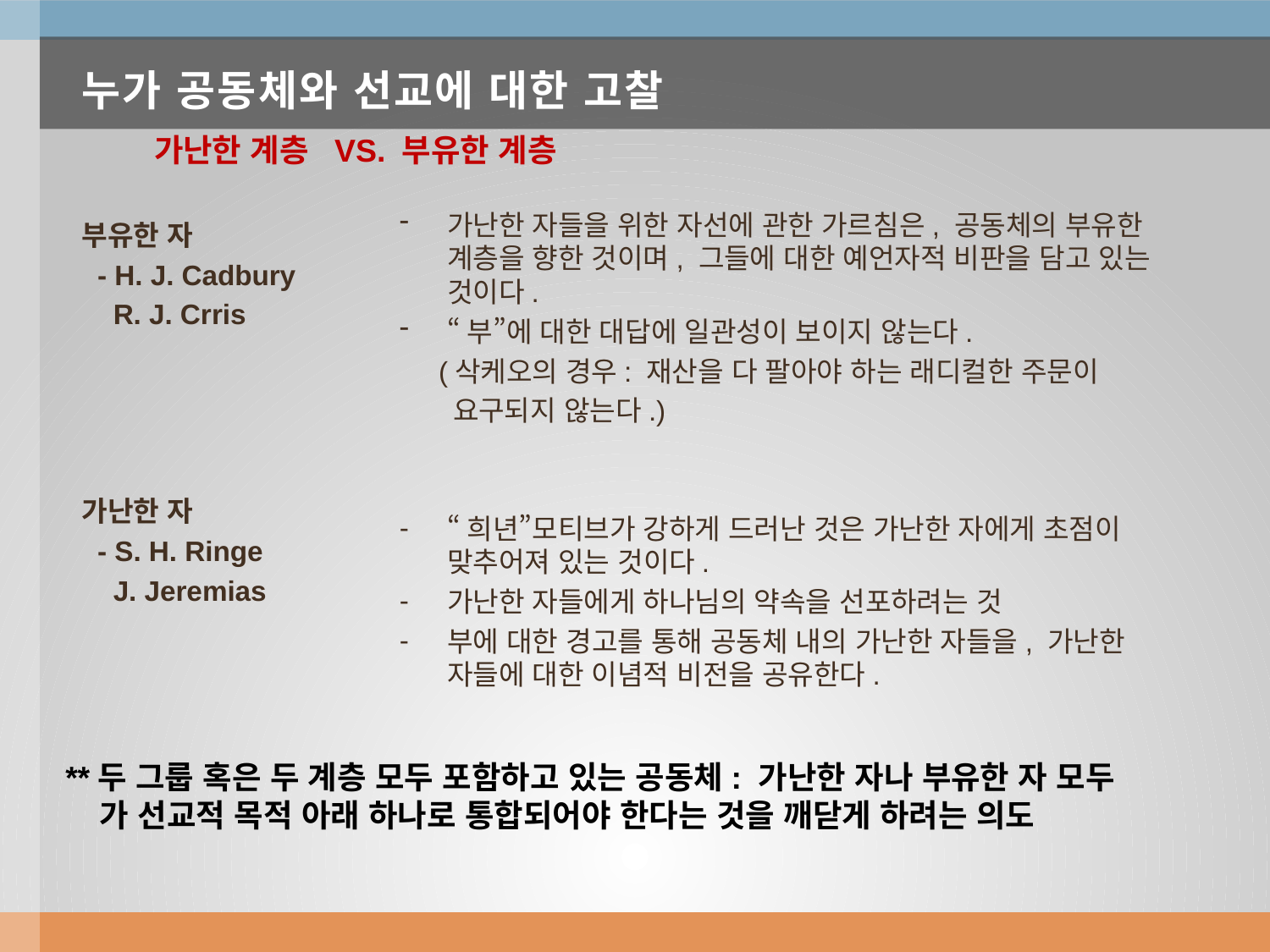

# 누가 공동체와 선교에 대한 고찰
 가난한 계층  VS. 부유한 계층
가난한 자들을 위한 자선에 관한 가르침은, 공동체의 부유한 계층을 향한 것이며, 그들에 대한 예언자적 비판을 담고 있는 것이다.
“부”에 대한 대답에 일관성이 보이지 않는다.
     (삭케오의 경우: 재산을 다 팔아야 하는 래디컬한 주문이
      요구되지 않는다.)

“희년”모티브가 강하게 드러난 것은 가난한 자에게 초점이 맞추어져 있는 것이다.
가난한 자들에게 하나님의 약속을 선포하려는 것
부에 대한 경고를 통해 공동체 내의 가난한 자들을, 가난한 자들에 대한 이념적 비전을 공유한다.
부유한 자
  - H. J. Cadbury
    R. J. Crris

가난한 자
  - S. H. Ringe
    J. Jeremias
**두 그룹 혹은 두 계층 모두 포함하고 있는 공동체: 가난한 자나 부유한 자 모두
   가 선교적 목적 아래 하나로 통합되어야 한다는 것을 깨닫게 하려는 의도